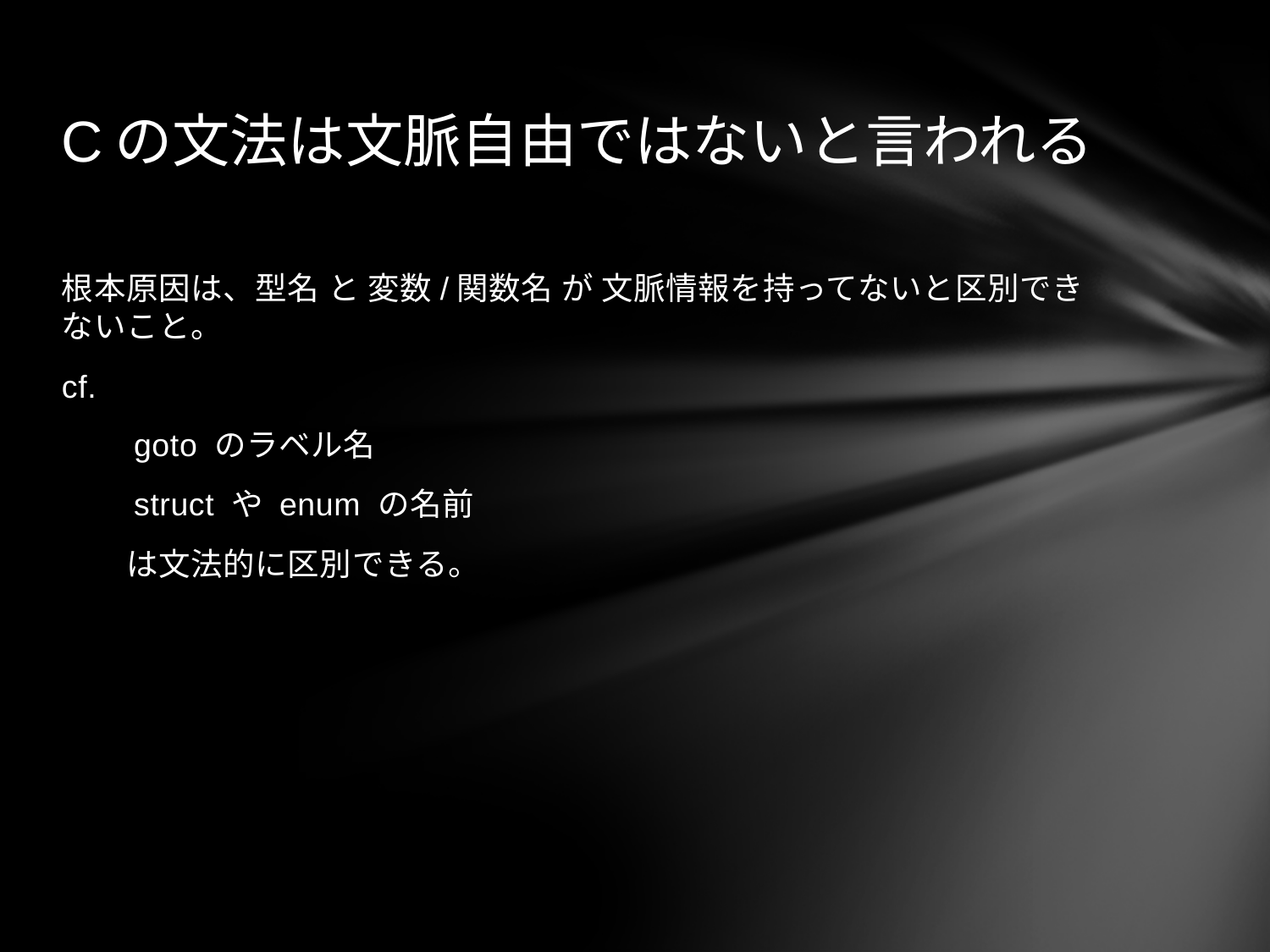

# Cの文法は文脈自由ではないと言われる

根本原因は、型名 と 変数/関数名 が 文脈情報を持ってないと区別できないこと。
cf.
　　goto のラベル名
　　struct や enum の名前
　　は文法的に区別できる。